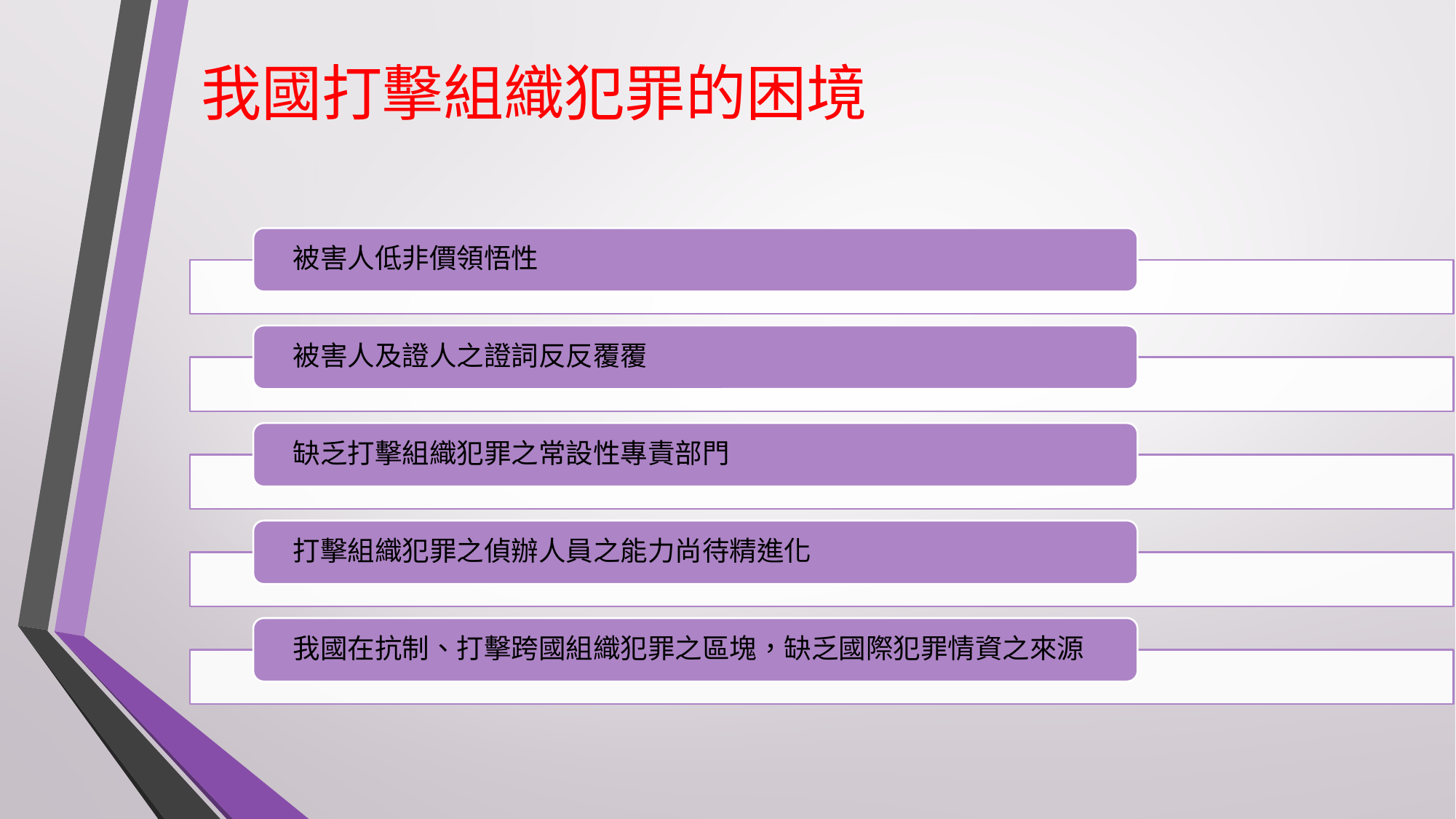

# 我國打擊組織犯罪的困境
被害人低非價領悟性
被害人及證人之證詞反反覆覆
缺乏打擊組織犯罪之常設性專責部門
打擊組織犯罪之偵辦人員之能力尚待精進化
我國在抗制、打擊跨國組織犯罪之區塊，缺乏國際犯罪情資之來源